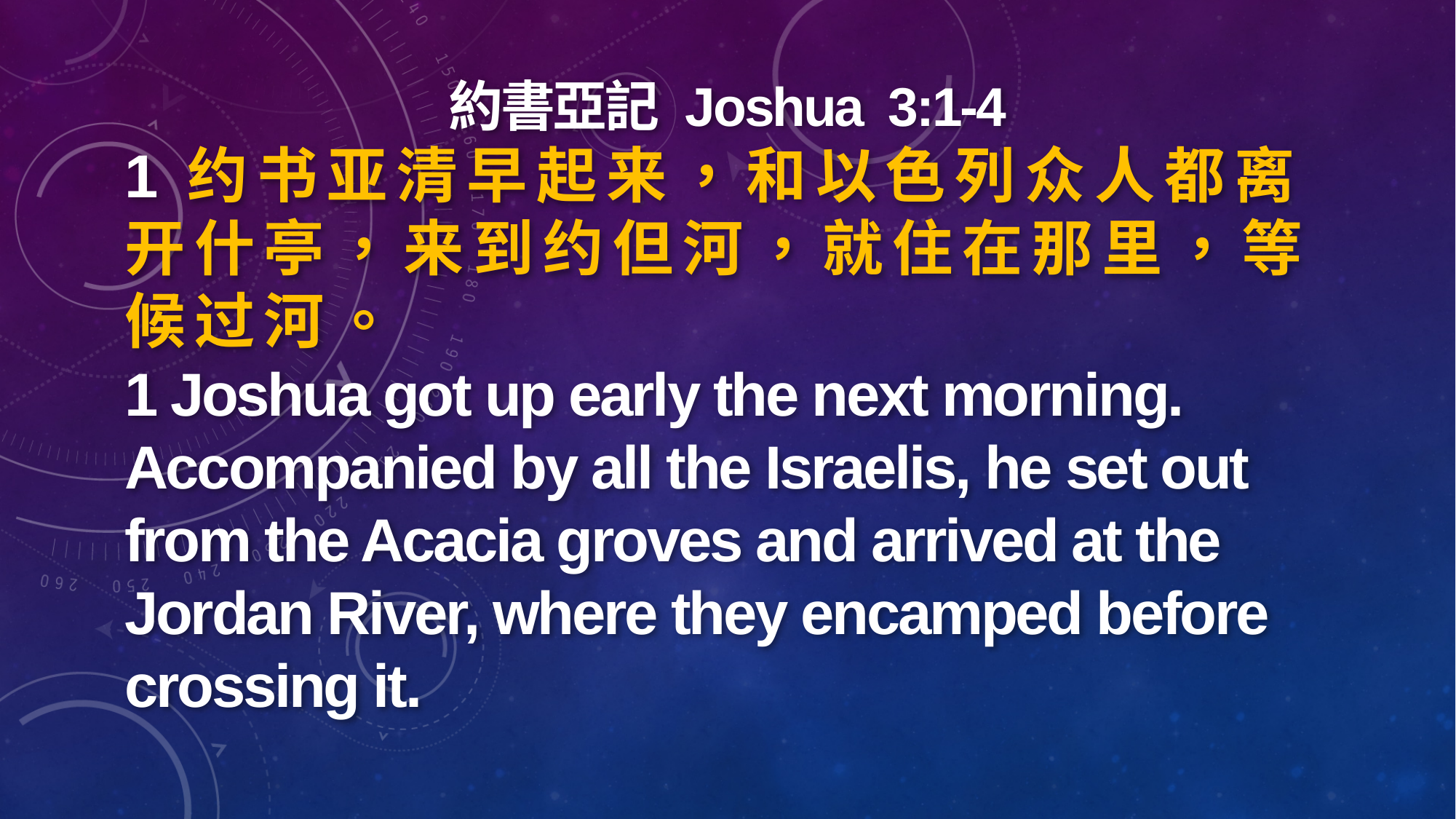

約書亞記 Joshua  3:1-4
1 约 书 亚 清 早 起 来 ， 和 以 色 列 众 人 都 离 开 什 亭 ， 来 到 约 但 河 ， 就 住 在 那 里 ， 等 候 过 河 。
1 Joshua got up early the next morning. Accompanied by all the Israelis, he set out from the Acacia groves and arrived at the Jordan River, where they encamped before crossing it.